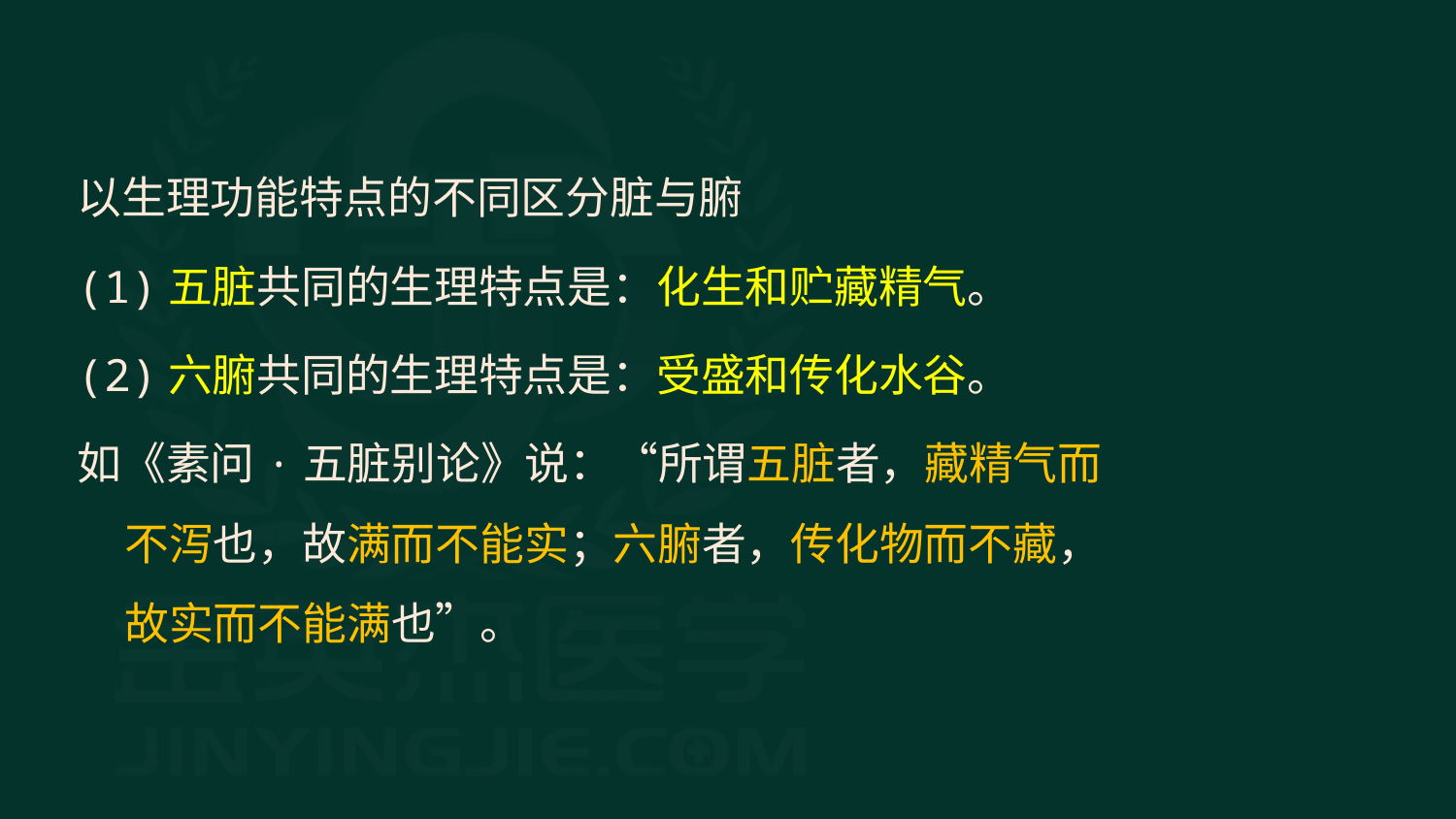

以生理功能特点的不同区分脏与腑
(1)五脏共同的生理特点是：化生和贮藏精气。
(2)六腑共同的生理特点是：受盛和传化水谷。
如《素问·五脏别论》说：“所谓五脏者，藏精气而不泻也，故满而不能实；六腑者，传化物而不藏，故实而不能满也”。